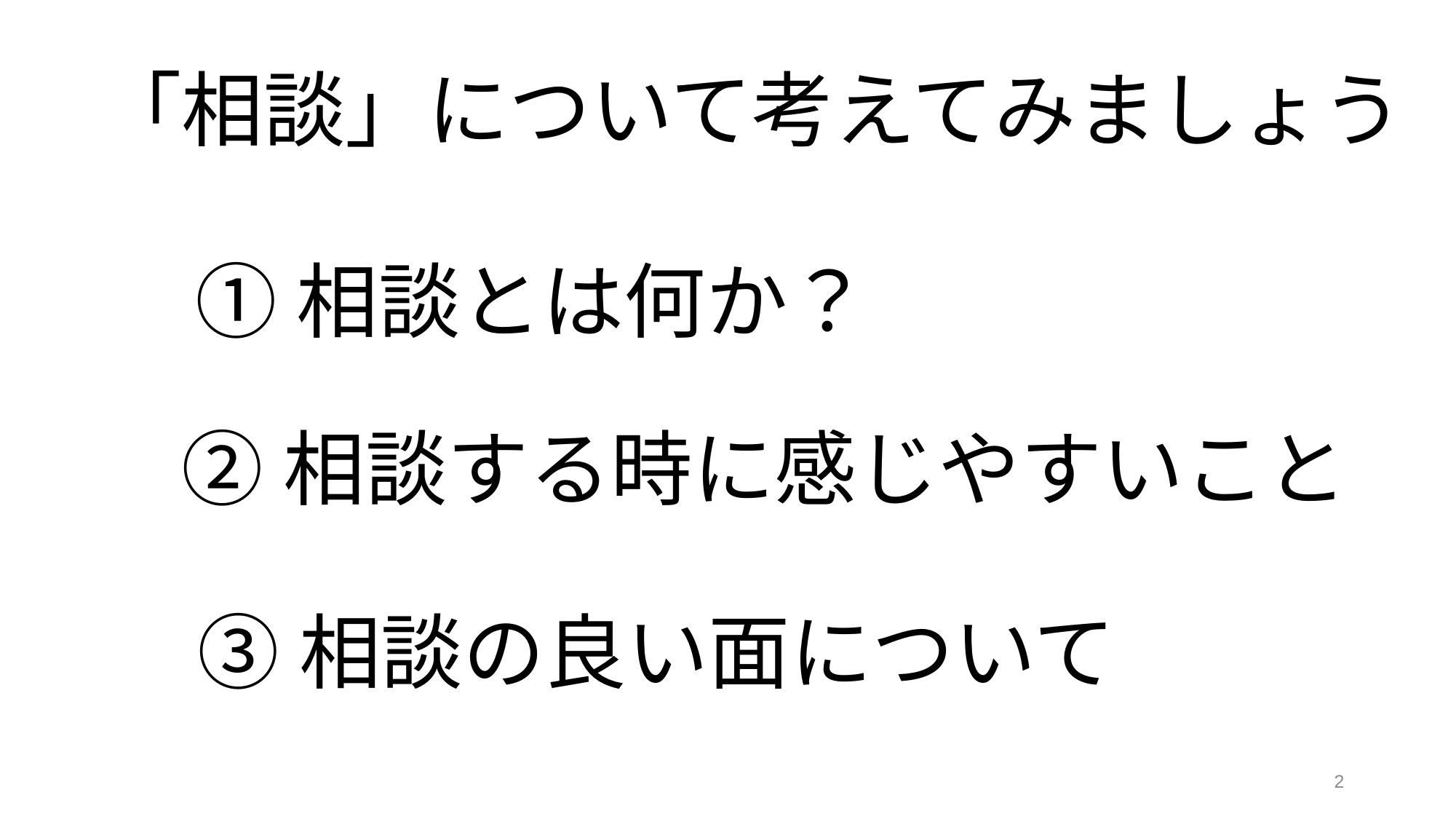

「相談」について考えてみましょう
①相談とは何か？
②相談する時に感じやすいこと
③相談の良い面について
2